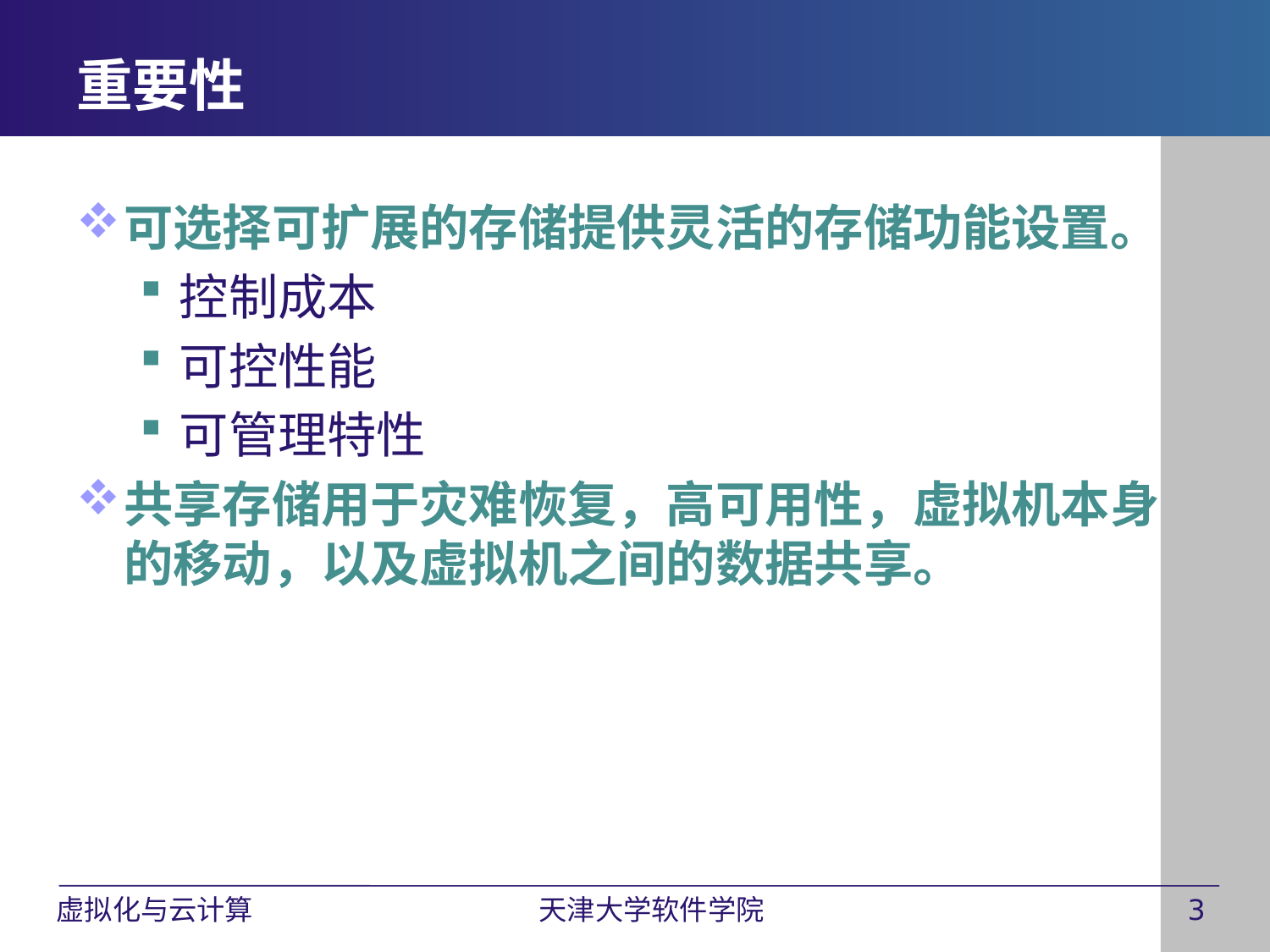

# 重要性
可选择可扩展的存储提供灵活的存储功能设置。
控制成本
可控性能
可管理特性
共享存储用于灾难恢复，高可用性，虚拟机本身的移动，以及虚拟机之间的数据共享。